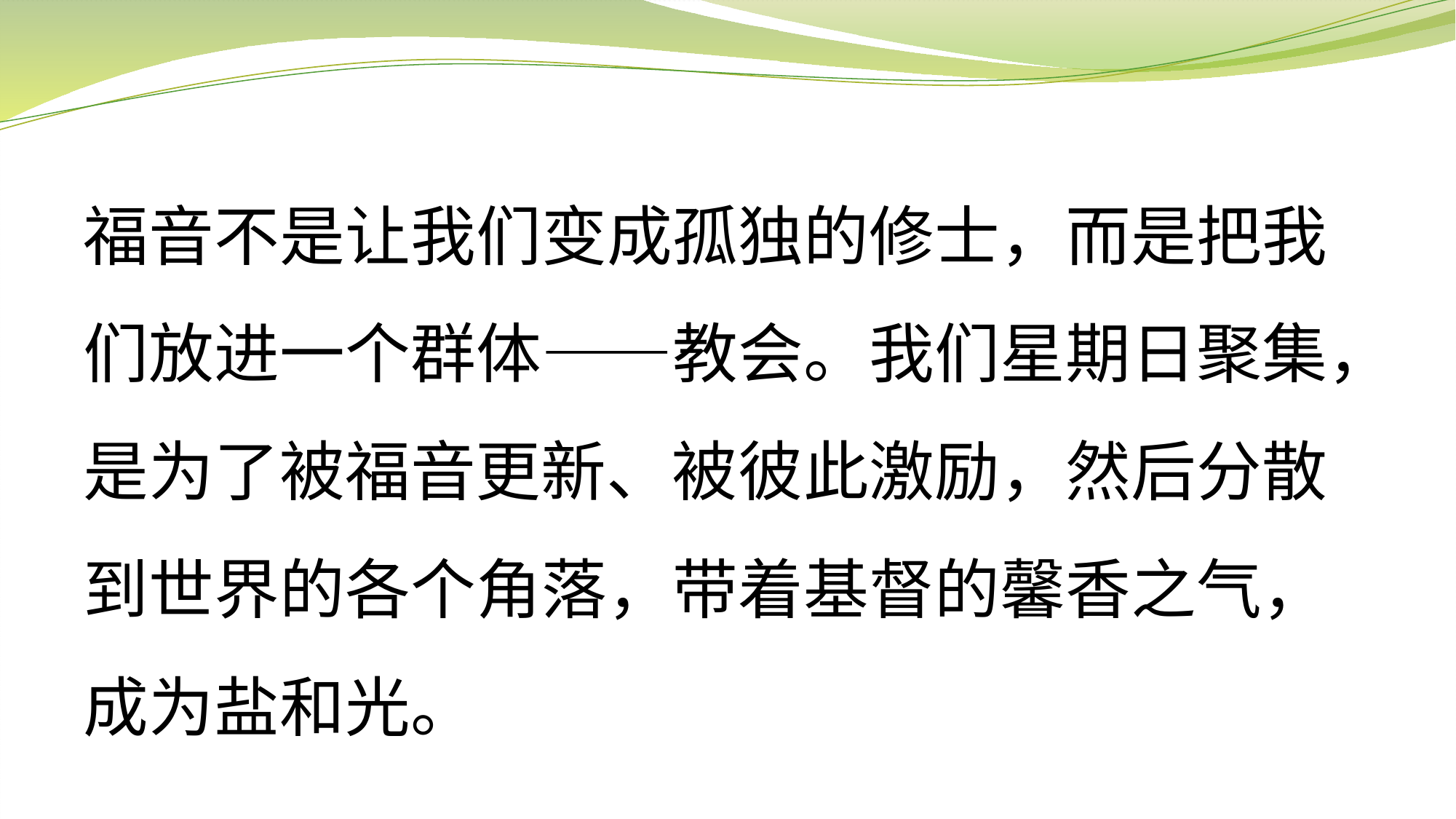

福音不是让我们变成孤独的修士，而是把我们放进一个群体——教会。我们星期日聚集，是为了被福音更新、被彼此激励，然后分散到世界的各个角落，带着基督的馨香之气，成为盐和光。